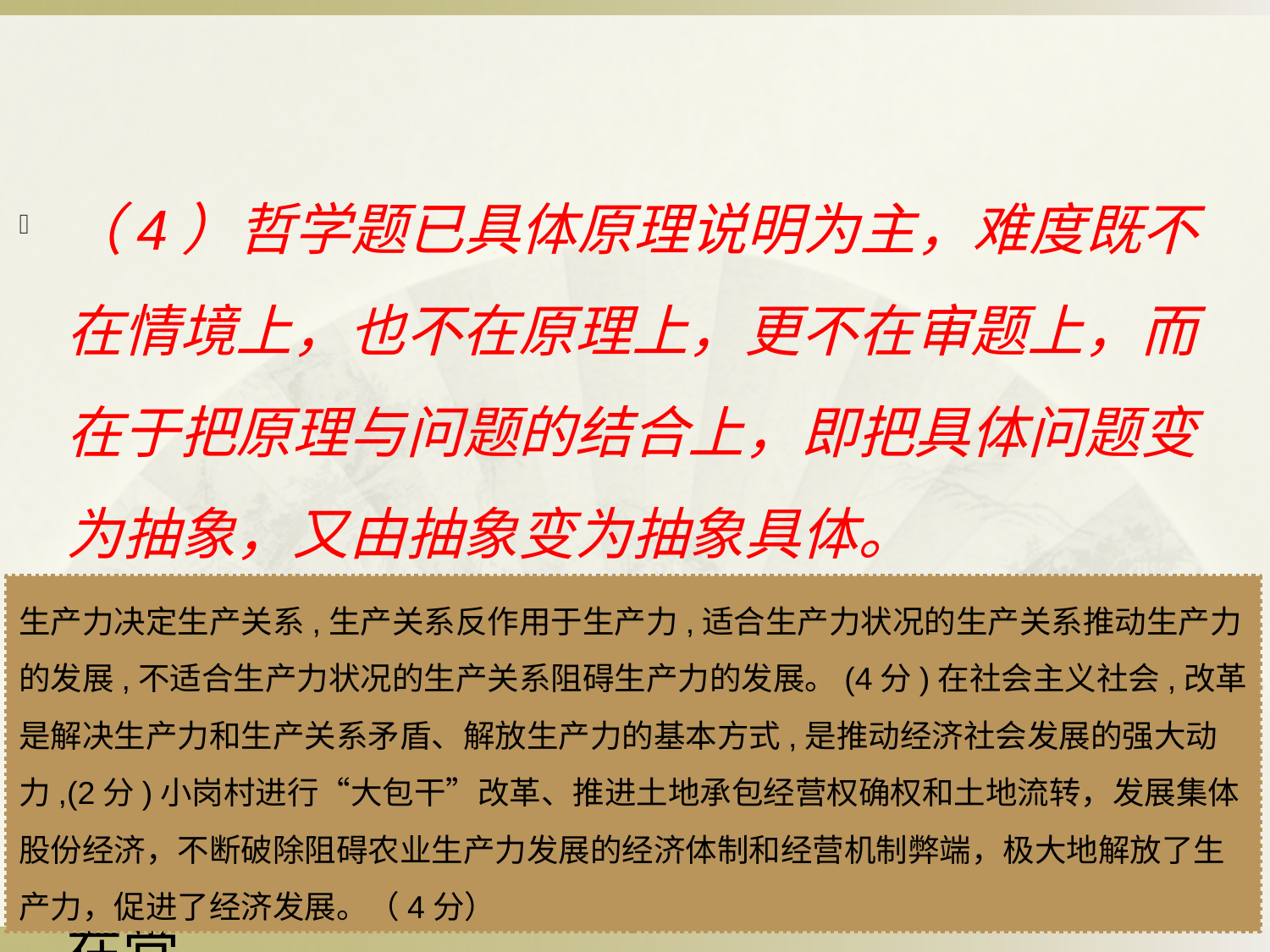

（4）哲学题已具体原理说明为主，难度既不在情境上，也不在原理上，更不在审题上，而在于把原理与问题的结合上，即把具体问题变为抽象，又由抽象变为抽象具体。
卷一40；2018年是改革开放40周年。我国改革开始于农村，安徽省凤阳县小岗村是我国农村改革的主要发源地。我国农村改革始终是在党。
（1）小岗村的改革发展实践证明，唯改革才有出路，改革要常讲常新，运用生产力和生产关系的辩证关系原理加以说明。（10分）

生产力决定生产关系,生产关系反作用于生产力,适合生产力状况的生产关系推动生产力的发展,不适合生产力状况的生产关系阻碍生产力的发展。(4分)在社会主义社会,改革是解决生产力和生产关系矛盾、解放生产力的基本方式,是推动经济社会发展的强大动力,(2分)小岗村进行“大包干”改革、推进土地承包经营权确权和土地流转，发展集体股份经济，不断破除阻碍农业生产力发展的经济体制和经营机制弊端，极大地解放了生产力，促进了经济发展。（4分）